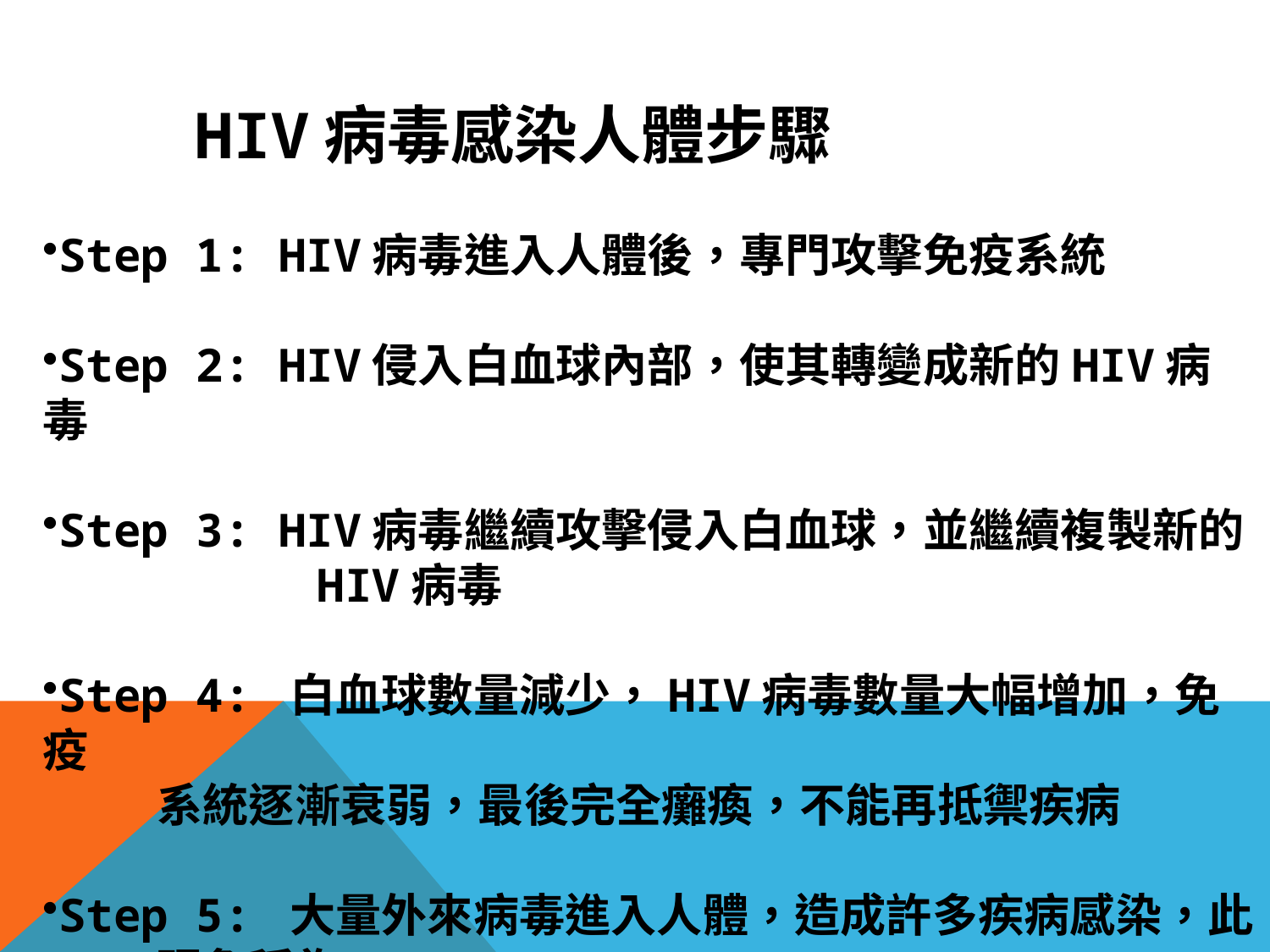

HIV病毒感染人體步驟

Step 1: HIV病毒進入人體後，專門攻擊免疫系統

Step 2: HIV侵入白血球內部，使其轉變成新的HIV病毒

Step 3: HIV病毒繼續攻擊侵入白血球，並繼續複製新的
          HIV病毒

Step 4: 白血球數量減少，HIV病毒數量大幅增加，免疫
          系統逐漸衰弱，最後完全癱瘓，不能再抵禦疾病

Step 5: 大量外來病毒進入人體，造成許多疾病感染，此
          現象稱為AIDS